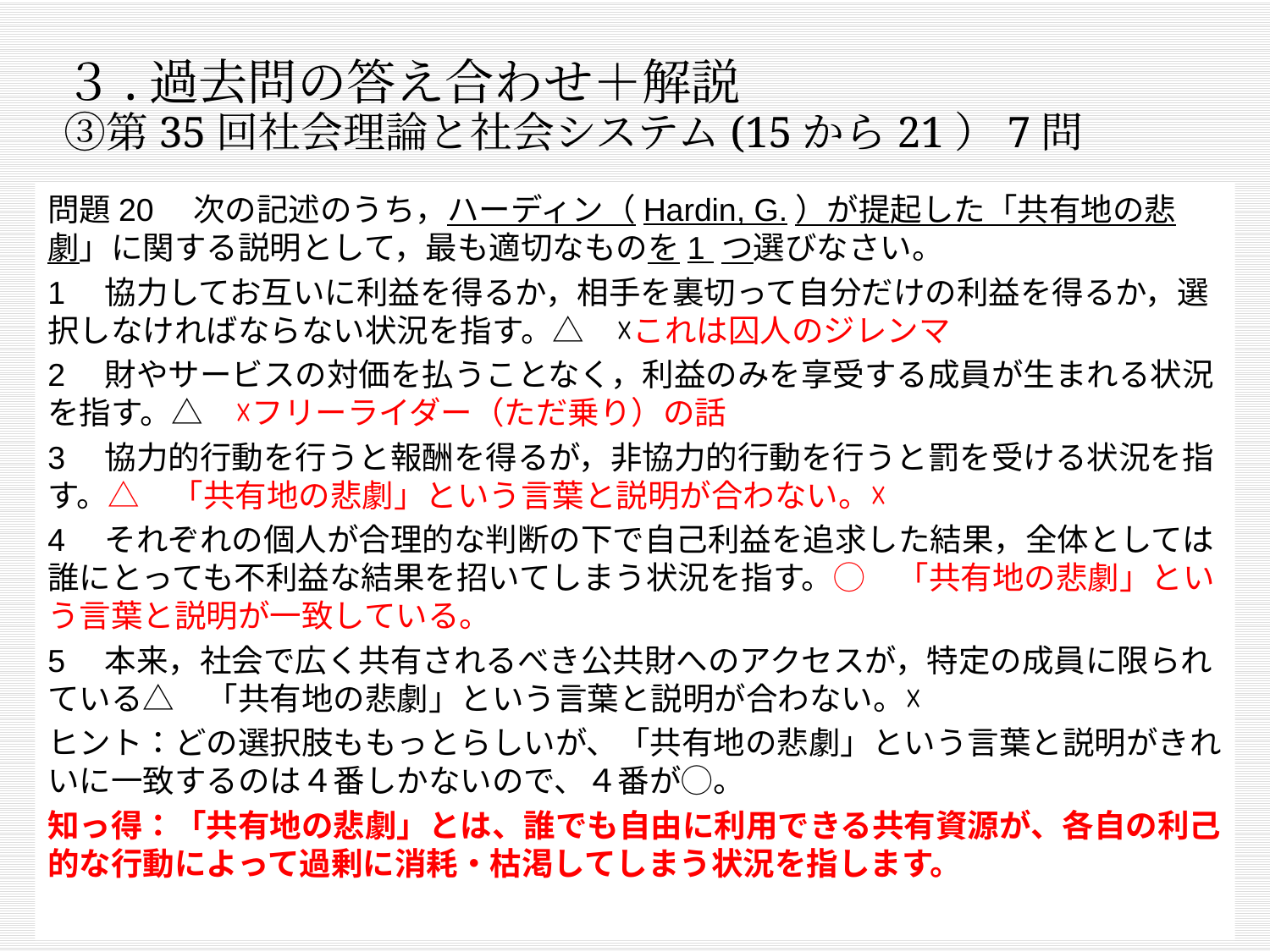

# ３.過去問の答え合わせ＋解説 ③第35回社会理論と社会システム(15から21）7問
問題20　次の記述のうち，ハーディン（Hardin, G.）が提起した「共有地の悲劇」に関する説明として，最も適切なものを1 つ選びなさい。
1　協力してお互いに利益を得るか，相手を裏切って自分だけの利益を得るか，選択しなければならない状況を指す。△　☓これは囚人のジレンマ
2　財やサービスの対価を払うことなく，利益のみを享受する成員が生まれる状況を指す。△　☓フリーライダー（ただ乗り）の話
3　協力的行動を行うと報酬を得るが，非協力的行動を行うと罰を受ける状況を指す。△　「共有地の悲劇」という言葉と説明が合わない。☓
4　それぞれの個人が合理的な判断の下で自己利益を追求した結果，全体としては誰にとっても不利益な結果を招いてしまう状況を指す。◯　「共有地の悲劇」という言葉と説明が一致している。
5　本来，社会で広く共有されるべき公共財へのアクセスが，特定の成員に限られている△　「共有地の悲劇」という言葉と説明が合わない。☓
ヒント：どの選択肢ももっとらしいが、「共有地の悲劇」という言葉と説明がきれいに一致するのは４番しかないので、４番が◯。
知っ得：「共有地の悲劇」とは、誰でも自由に利用できる共有資源が、各自の利己的な行動によって過剰に消耗・枯渇してしまう状況を指します。